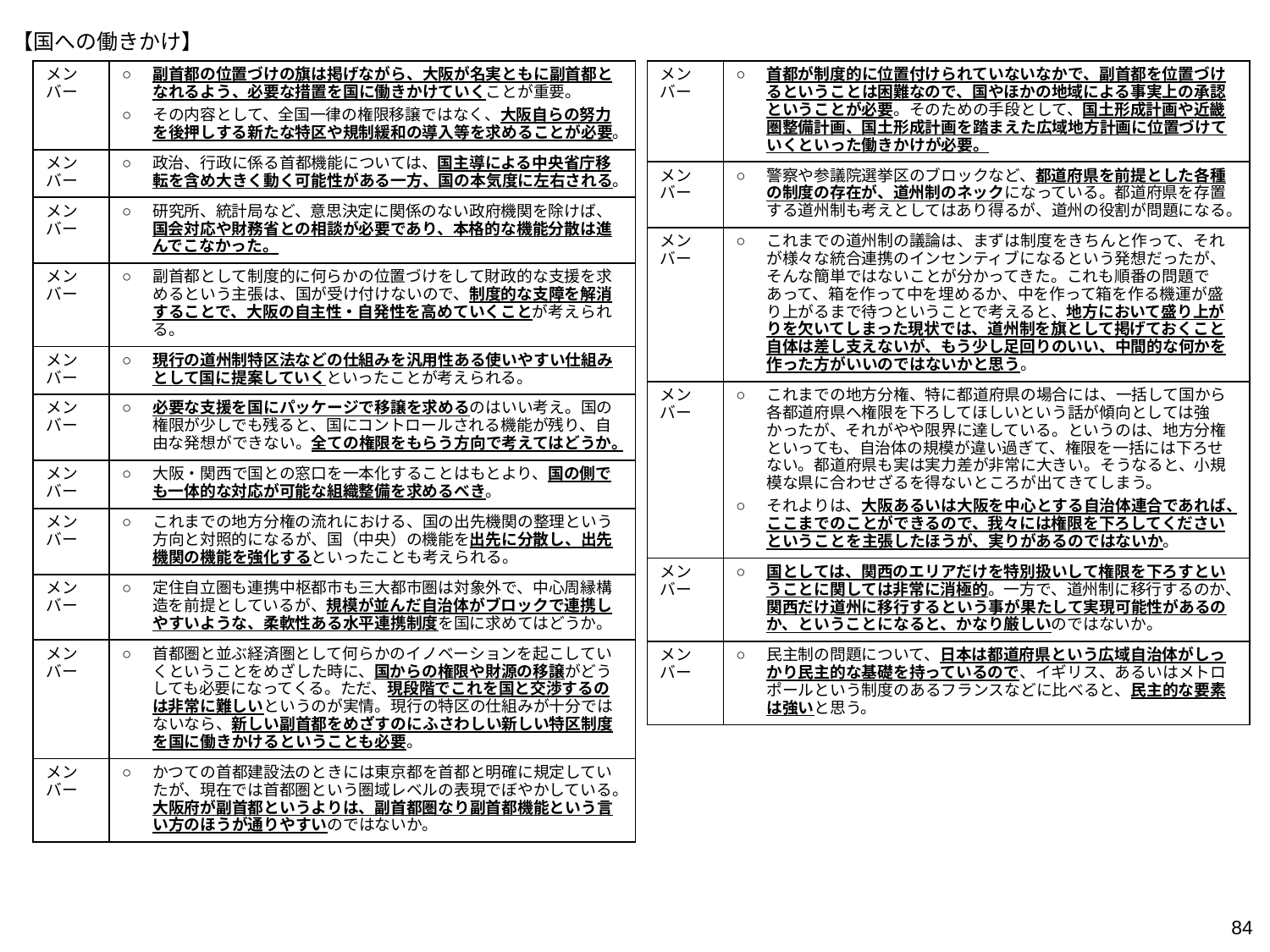

【国への働きかけ】
| メンバー | ○ ○ | 副首都の位置づけの旗は掲げながら、大阪が名実ともに副首都となれるよう、必要な措置を国に働きかけていくことが重要。 その内容として、全国一律の権限移譲ではなく、大阪自らの努力を後押しする新たな特区や規制緩和の導入等を求めることが必要。 |
| --- | --- | --- |
| メンバー | ○ | 政治、行政に係る首都機能については、国主導による中央省庁移転を含め大きく動く可能性がある一方、国の本気度に左右される。 |
| メンバー | ○ | 研究所、統計局など、意思決定に関係のない政府機関を除けば、国会対応や財務省との相談が必要であり、本格的な機能分散は進んでこなかった。 |
| メンバー | ○ | 副首都として制度的に何らかの位置づけをして財政的な支援を求めるという主張は、国が受け付けないので、制度的な支障を解消することで、大阪の自主性・自発性を高めていくことが考えられる。 |
| メンバー | ○ | 現行の道州制特区法などの仕組みを汎用性ある使いやすい仕組みとして国に提案していくといったことが考えられる。 |
| メンバー | ○ | 必要な支援を国にパッケージで移譲を求めるのはいい考え。国の権限が少しでも残ると、国にコントロールされる機能が残り、自由な発想ができない。全ての権限をもらう方向で考えてはどうか。 |
| メンバー | ○ | 大阪・関西で国との窓口を一本化することはもとより、国の側でも一体的な対応が可能な組織整備を求めるべき。 |
| メンバー | ○ | これまでの地方分権の流れにおける、国の出先機関の整理という方向と対照的になるが、国（中央）の機能を出先に分散し、出先機関の機能を強化するといったことも考えられる。 |
| メンバー | ○ | 定住自立圏も連携中枢都市も三大都市圏は対象外で、中心周縁構造を前提としているが、規模が並んだ自治体がブロックで連携しやすいような、柔軟性ある水平連携制度を国に求めてはどうか。 |
| メンバー | ○ | 首都圏と並ぶ経済圏として何らかのイノベーションを起こしていくということをめざした時に、国からの権限や財源の移譲がどうしても必要になってくる。ただ、現段階でこれを国と交渉するのは非常に難しいというのが実情。現行の特区の仕組みが十分ではないなら、新しい副首都をめざすのにふさわしい新しい特区制度を国に働きかけるということも必要。 |
| メンバー | ○ | かつての首都建設法のときには東京都を首都と明確に規定していたが、現在では首都圏という圏域レベルの表現でぼやかしている。大阪府が副首都というよりは、副首都圏なり副首都機能という言い方のほうが通りやすいのではないか。 |
| メンバー | ○ | 首都が制度的に位置付けられていないなかで、副首都を位置づけるということは困難なので、国やほかの地域による事実上の承認ということが必要。そのための手段として、国土形成計画や近畿圏整備計画、国土形成計画を踏まえた広域地方計画に位置づけていくといった働きかけが必要。 |
| --- | --- | --- |
| メンバー | ○ | 警察や参議院選挙区のブロックなど、都道府県を前提とした各種の制度の存在が、道州制のネックになっている。都道府県を存置する道州制も考えとしてはあり得るが、道州の役割が問題になる。 |
| メンバー | ○ | これまでの道州制の議論は、まずは制度をきちんと作って、それが様々な統合連携のインセンティブになるという発想だったが、そんな簡単ではないことが分かってきた。これも順番の問題であって、箱を作って中を埋めるか、中を作って箱を作る機運が盛り上がるまで待つということで考えると、地方において盛り上がりを欠いてしまった現状では、道州制を旗として掲げておくこと自体は差し支えないが、もう少し足回りのいい、中間的な何かを作った方がいいのではないかと思う。 |
| メンバー | ○ ○ | これまでの地方分権、特に都道府県の場合には、一括して国から各都道府県へ権限を下ろしてほしいという話が傾向としては強かったが、それがやや限界に達している。というのは、地方分権といっても、自治体の規模が違い過ぎて、権限を一括には下ろせない。都道府県も実は実力差が非常に大きい。そうなると、小規模な県に合わせざるを得ないところが出てきてしまう。 それよりは、大阪あるいは大阪を中心とする自治体連合であれば、ここまでのことができるので、我々には権限を下ろしてくださいということを主張したほうが、実りがあるのではないか。 |
| メンバー | ○ | 国としては、関西のエリアだけを特別扱いして権限を下ろすということに関しては非常に消極的。一方で、道州制に移行するのか、関西だけ道州に移行するという事が果たして実現可能性があるのか、ということになると、かなり厳しいのではないか。 |
| メンバー | ○ | 民主制の問題について、日本は都道府県という広域自治体がしっかり民主的な基礎を持っているので、イギリス、あるいはメトロポールという制度のあるフランスなどに比べると、民主的な要素は強いと思う。 |
84